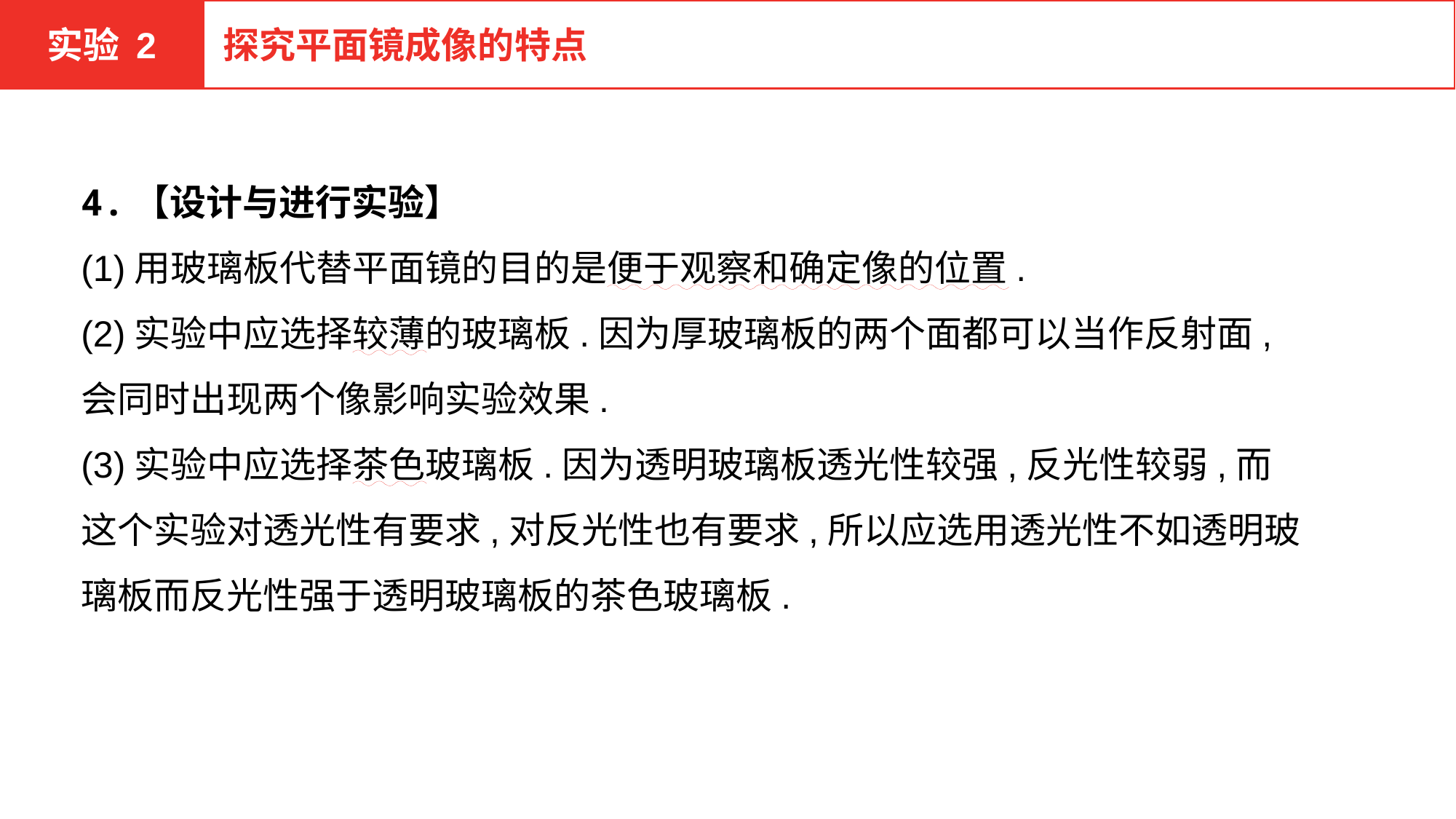

实验 2
探究平面镜成像的特点
4.【设计与进行实验】
(1)用玻璃板代替平面镜的目的是便于观察和确定像的位置.
(2)实验中应选择较薄的玻璃板.因为厚玻璃板的两个面都可以当作反射面,会同时出现两个像影响实验效果.
(3)实验中应选择茶色玻璃板.因为透明玻璃板透光性较强,反光性较弱,而这个实验对透光性有要求,对反光性也有要求,所以应选用透光性不如透明玻璃板而反光性强于透明玻璃板的茶色玻璃板.